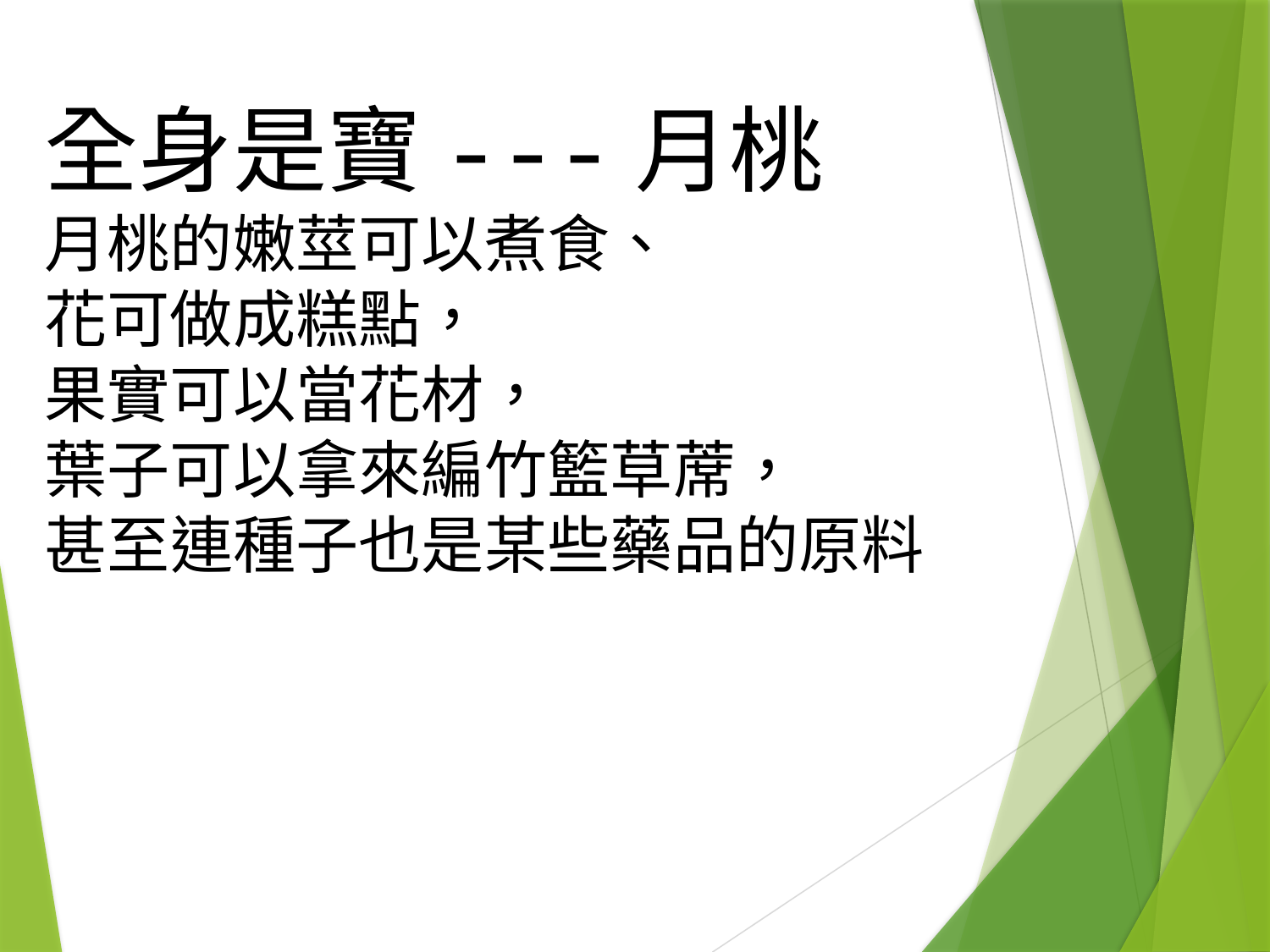

# 全身是寶---月桃 月桃的嫩莖可以煮食、 花可做成糕點， 果實可以當花材， 葉子可以拿來編竹籃草蓆， 甚至連種子也是某些藥品的原料